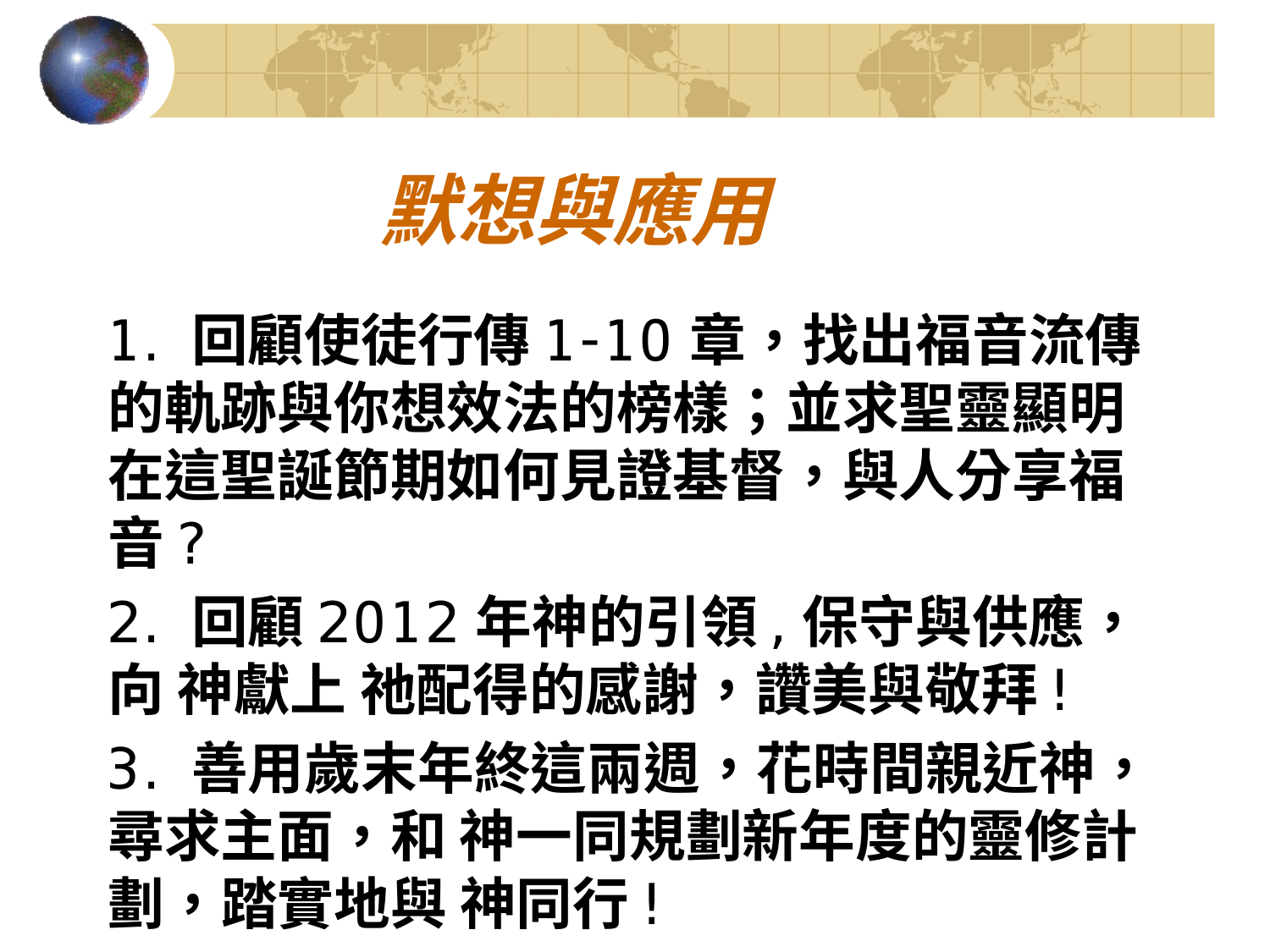

# 默想與應用
1. 回顧使徒行傳1-10章，找出福音流傳的軌跡與你想效法的榜樣；並求聖靈顯明在這聖誕節期如何見證基督，與人分享福音?
2. 回顧2012年神的引領,保守與供應，向 神獻上 祂配得的感謝，讚美與敬拜!
3. 善用歲末年終這兩週，花時間親近神，尋求主面，和 神一同規劃新年度的靈修計劃，踏實地與 神同行!